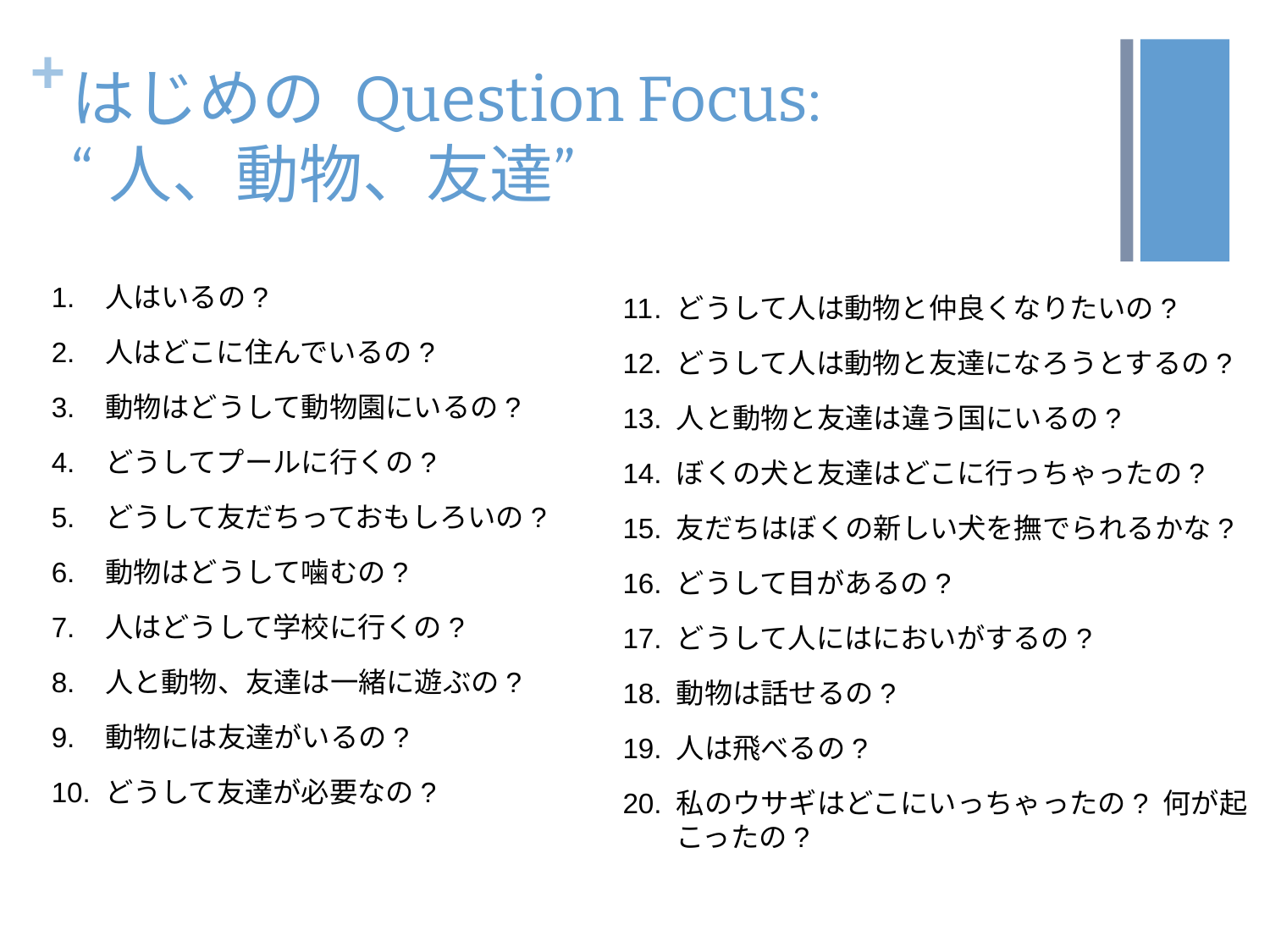

# はじめの Question Focus: “人、動物、友達”
人はいるの?
人はどこに住んでいるの?
動物はどうして動物園にいるの?
どうしてプールに行くの?
どうして友だちっておもしろいの?
動物はどうして噛むの?
人はどうして学校に行くの?
人と動物、友達は一緒に遊ぶの?
動物には友達がいるの?
どうして友達が必要なの?
どうして人は動物と仲良くなりたいの?
どうして人は動物と友達になろうとするの?
人と動物と友達は違う国にいるの?
ぼくの犬と友達はどこに行っちゃったの?
友だちはぼくの新しい犬を撫でられるかな?
どうして目があるの?
どうして人にはにおいがするの?
動物は話せるの?
人は飛べるの?
私のウサギはどこにいっちゃったの? 何が起こったの?